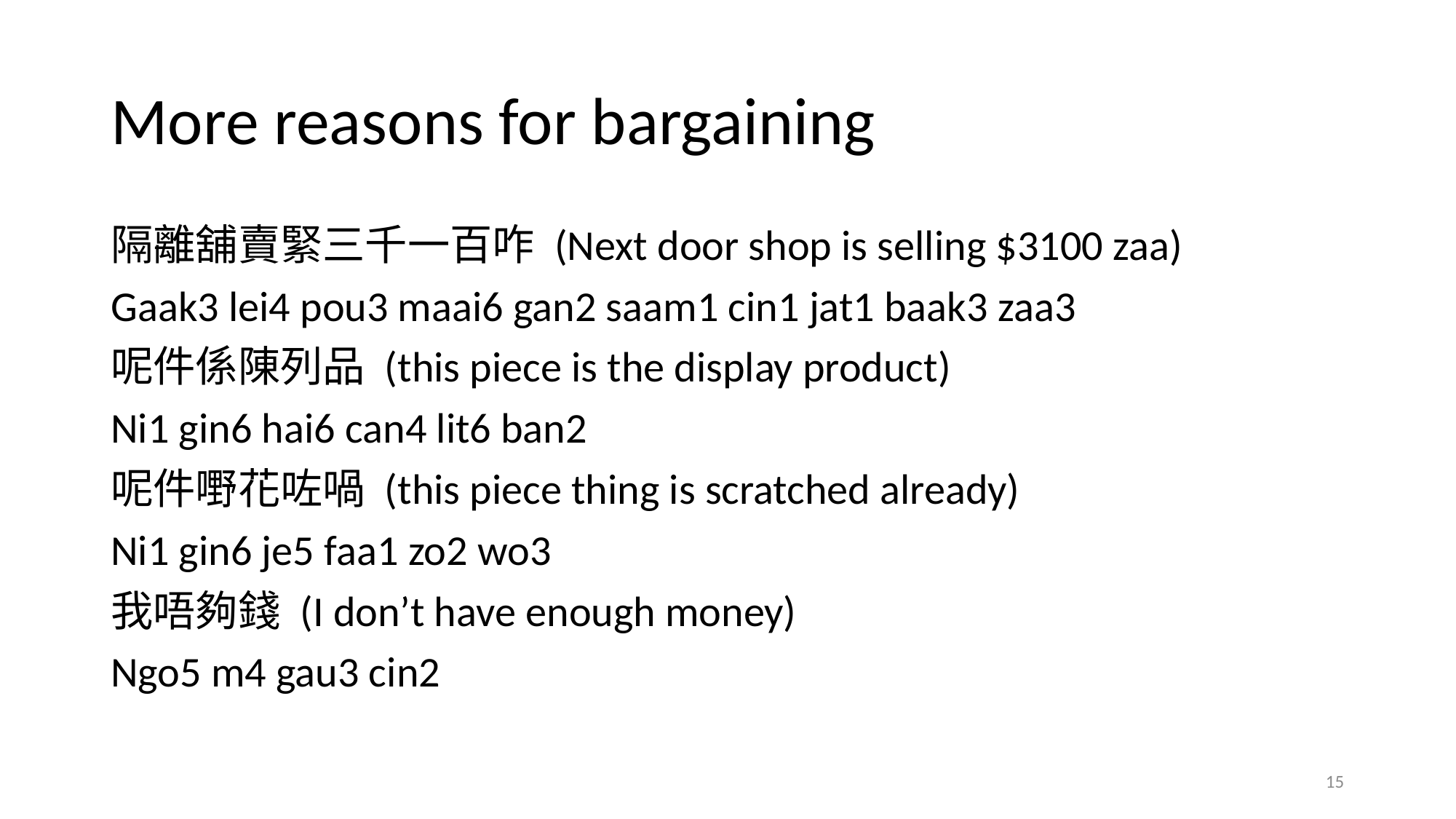

# More reasons for bargaining
隔離舖賣緊三千一百咋 (Next door shop is selling $3100 zaa)
Gaak3 lei4 pou3 maai6 gan2 saam1 cin1 jat1 baak3 zaa3
呢件係陳列品 (this piece is the display product)
Ni1 gin6 hai6 can4 lit6 ban2
呢件嘢花咗喎 (this piece thing is scratched already)
Ni1 gin6 je5 faa1 zo2 wo3
我唔夠錢 (I don’t have enough money)
Ngo5 m4 gau3 cin2

15